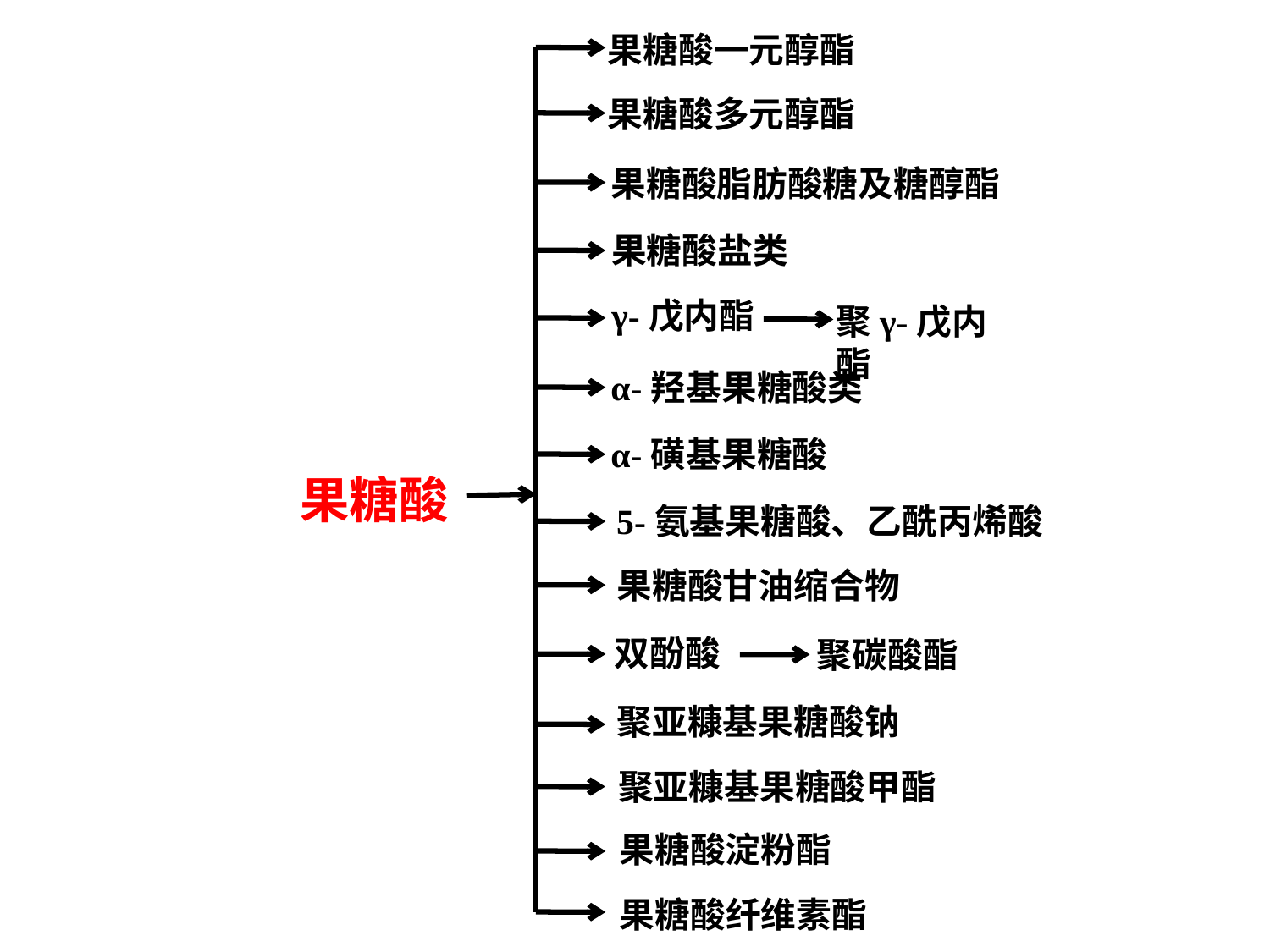

果糖酸一元醇酯
果糖酸多元醇酯
果糖酸脂肪酸糖及糖醇酯
果糖酸盐类
γ-戊内酯
聚γ-戊内酯
α-羟基果糖酸类

果糖酸

α-磺基果糖酸
5-氨基果糖酸、乙酰丙烯酸
果糖酸甘油缩合物
双酚酸
聚碳酸酯
聚亚糠基果糖酸钠
聚亚糠基果糖酸甲酯
果糖酸淀粉酯
果糖酸纤维素酯